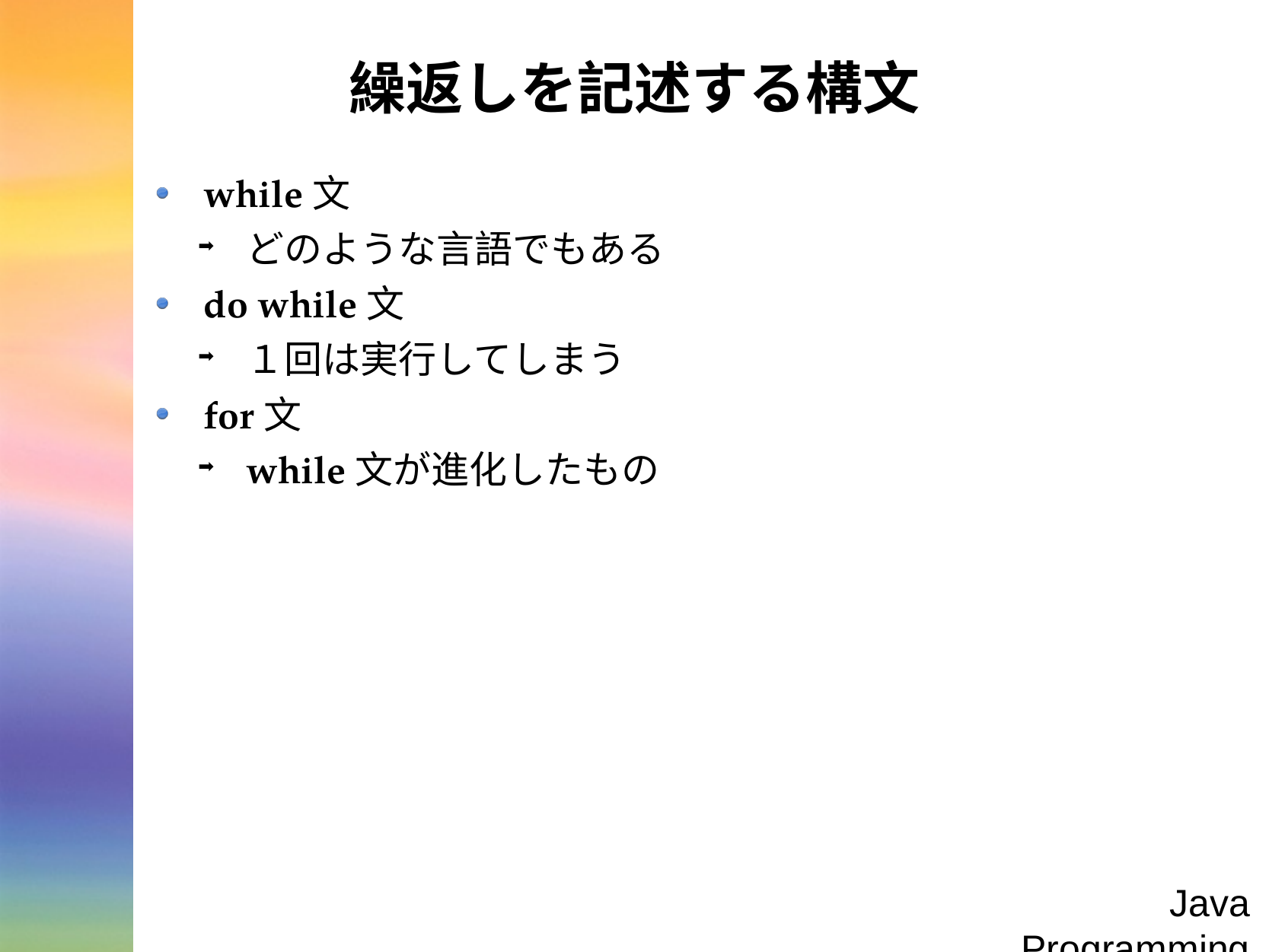

# 繰返しを記述する構文
while文
どのような言語でもある
do while文
１回は実行してしまう
for文
while文が進化したもの